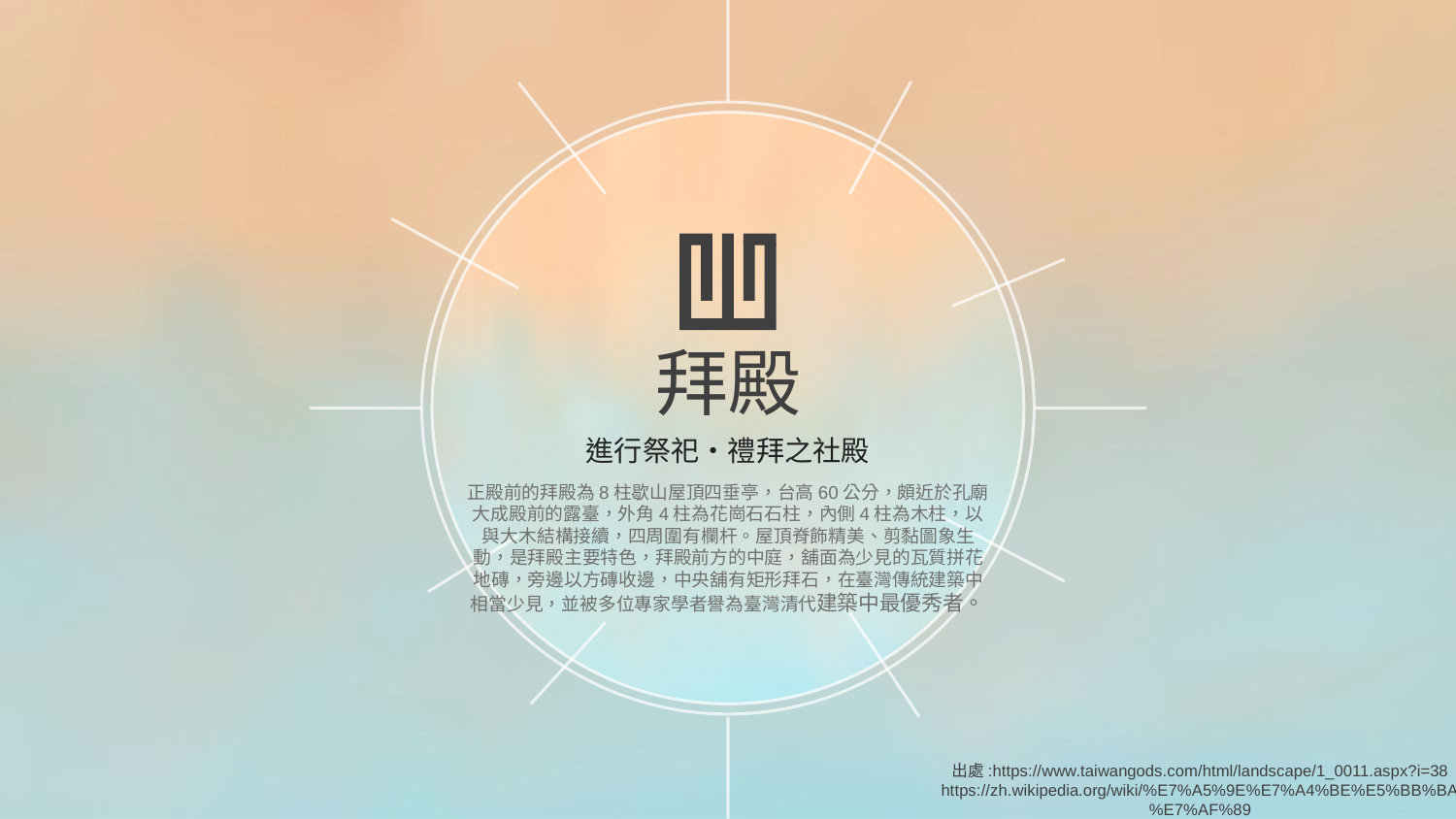

拜殿
進行祭祀・禮拜之社殿
正殿前的拜殿為8柱歇山屋頂四垂亭，台高60公分，頗近於孔廟大成殿前的露臺，外角4柱為花崗石石柱，內側4柱為木柱，以與大木結構接續，四周圍有欄杆。屋頂脊飾精美、剪黏圖象生動，是拜殿主要特色，拜殿前方的中庭，舖面為少見的瓦質拼花地磚，旁邊以方磚收邊，中央舖有矩形拜石，在臺灣傳統建築中相當少見，並被多位專家學者譽為臺灣清代建築中最優秀者。
出處:https://www.taiwangods.com/html/landscape/1_0011.aspx?i=38
https://zh.wikipedia.org/wiki/%E7%A5%9E%E7%A4%BE%E5%BB%BA%E7%AF%89